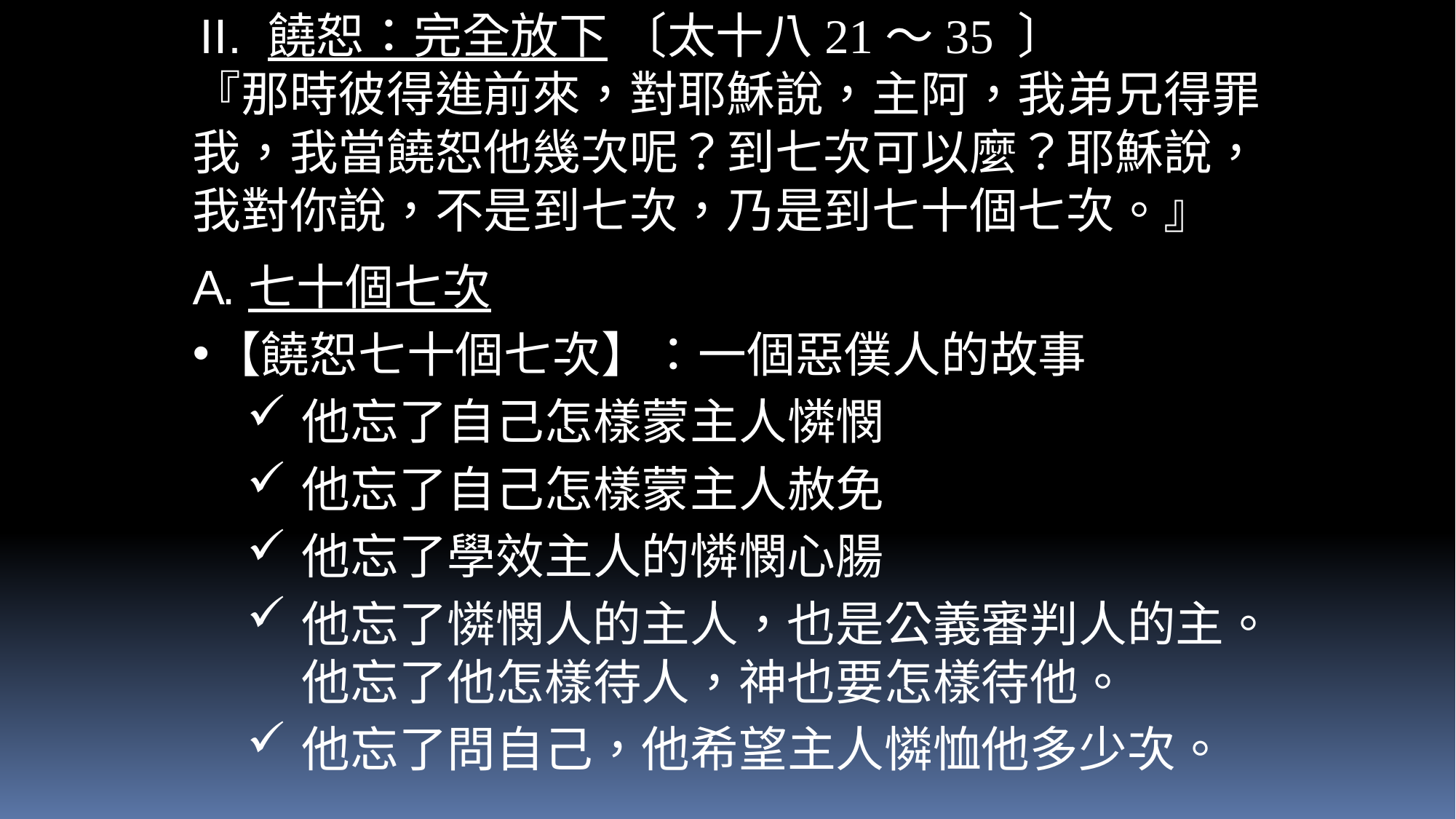

饒恕：完全放下 〔太十八21～35 〕
『那時彼得進前來，對耶穌說，主阿，我弟兄得罪我，我當饒恕他幾次呢？到七次可以麼？耶穌說，我對你說，不是到七次，乃是到七十個七次。』
七十個七次
【饒恕七十個七次】：一個惡僕人的故事
他忘了自己怎樣蒙主人憐憫
他忘了自己怎樣蒙主人赦免
他忘了學效主人的憐憫心腸
他忘了憐憫人的主人，也是公義審判人的主。他忘了他怎樣待人，神也要怎樣待他。
他忘了問自己，他希望主人憐恤他多少次。